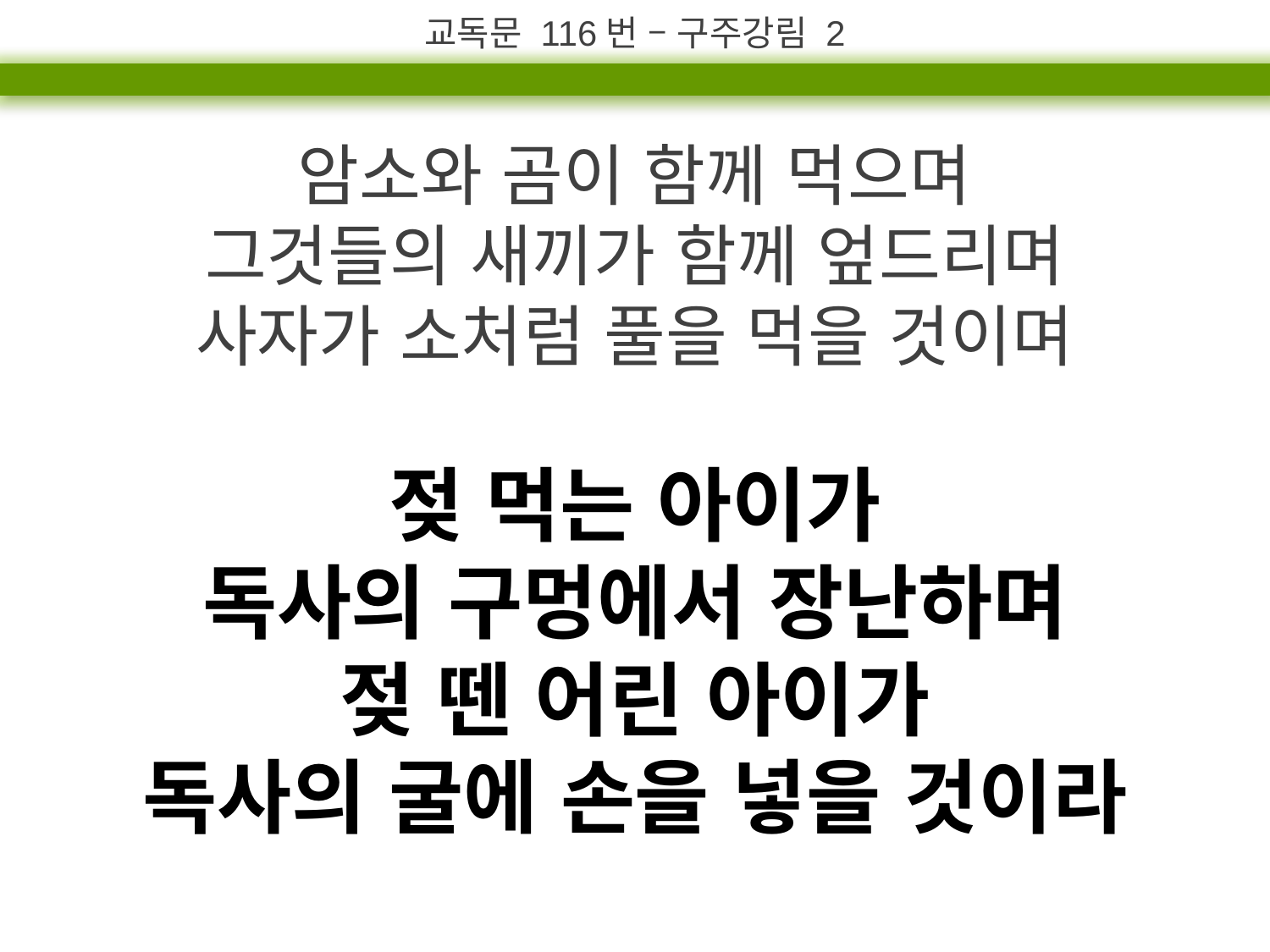

교독문 116번 – 구주강림 2

암소와 곰이 함께 먹으며
그것들의 새끼가 함께 엎드리며
사자가 소처럼 풀을 먹을 것이며
젖 먹는 아이가
독사의 구멍에서 장난하며
젖 뗀 어린 아이가
독사의 굴에 손을 넣을 것이라